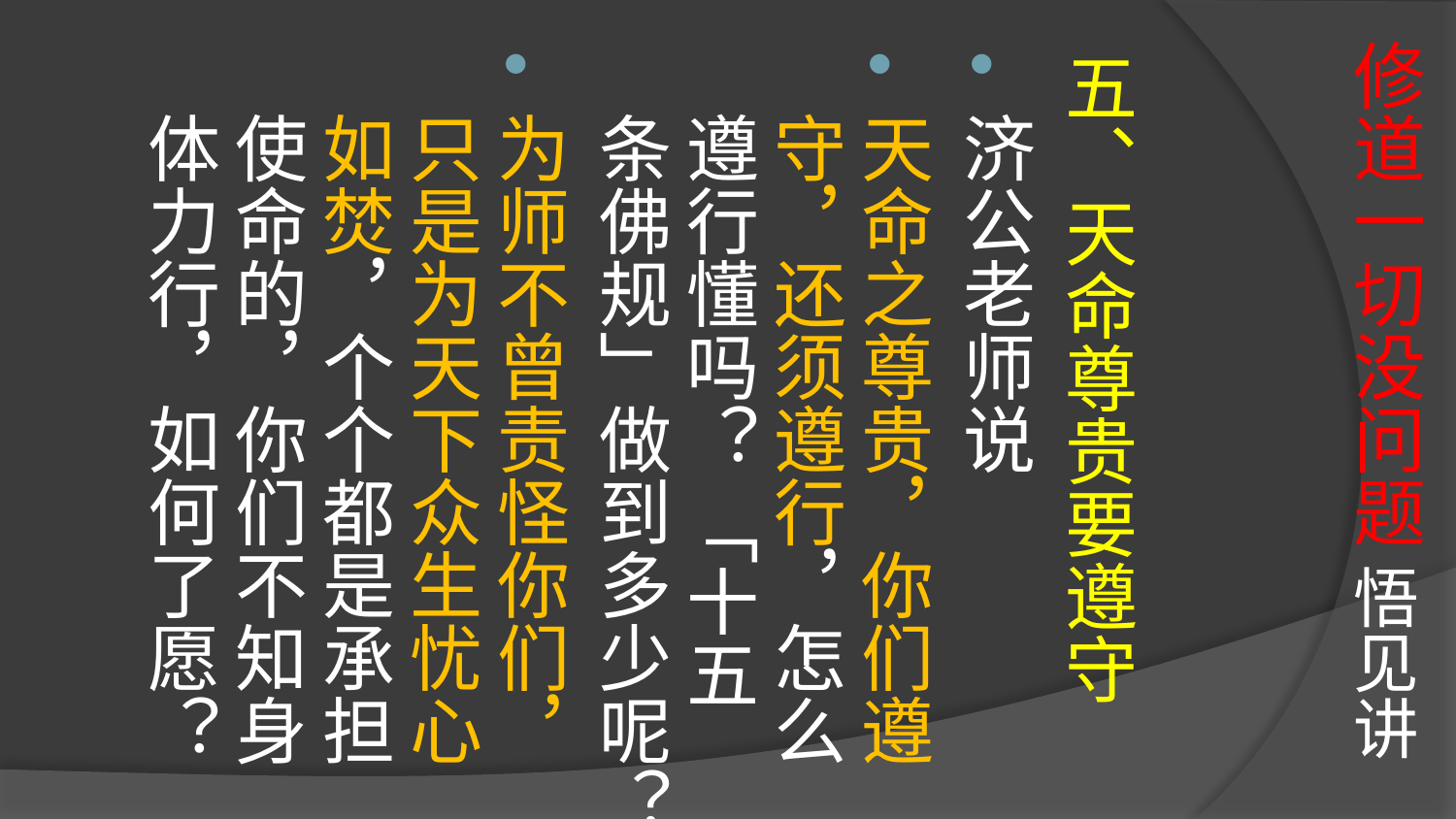

# 修道一切没问题 悟见讲
五、天命尊贵要遵守
济公老师说
天命之尊贵，你们遵守，还须遵行，怎么遵行懂吗？ 「十五条佛规」做到多少呢？
为师不曾责怪你们，只是为天下众生忧心如焚，个个都是承担使命的，你们不知身体力行，如何了愿？